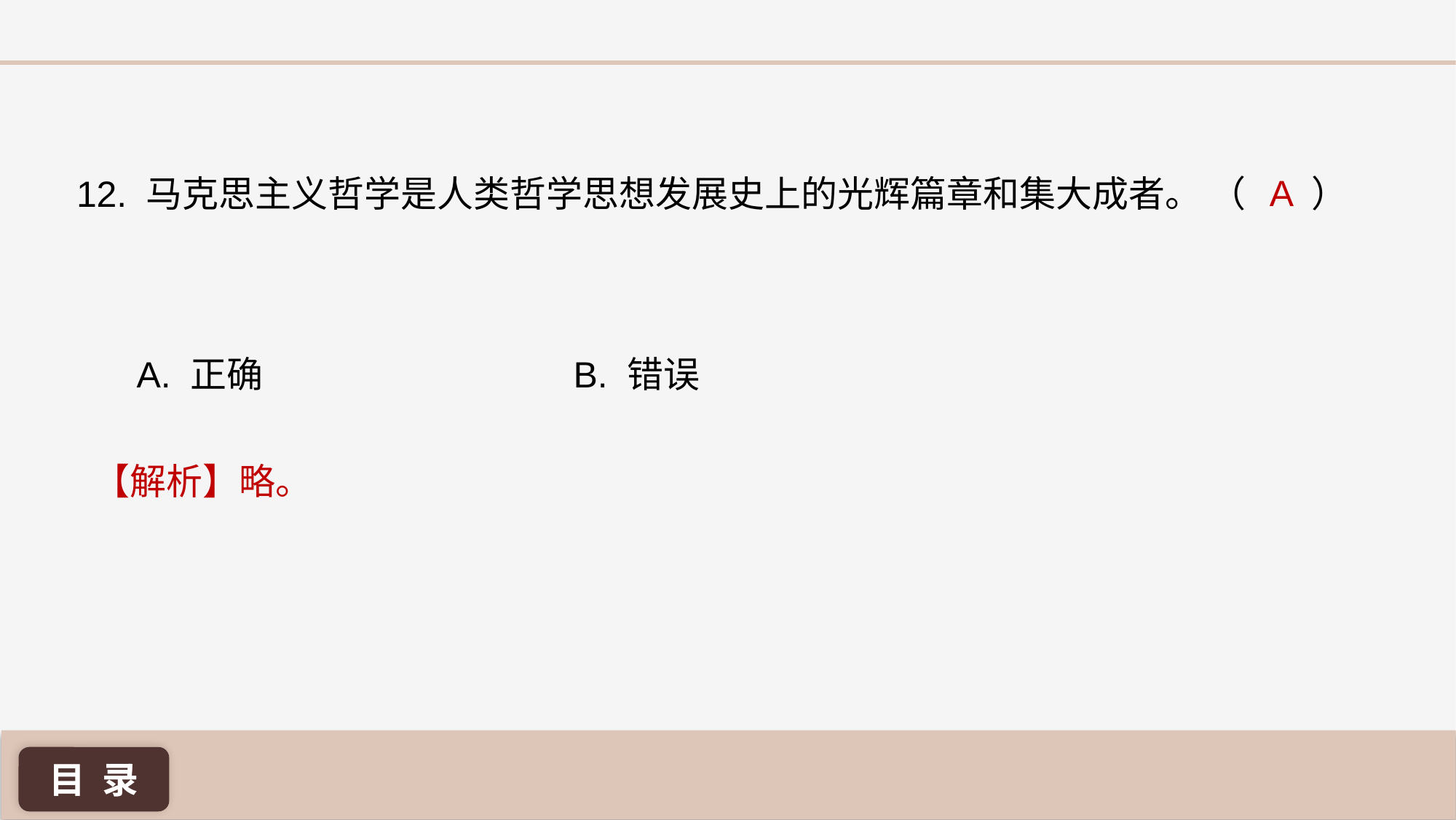

A
12. 马克思主义哲学是人类哲学思想发展史上的光辉篇章和集大成者。 （        ）
A. 正确 			B. 错误
【解析】略。